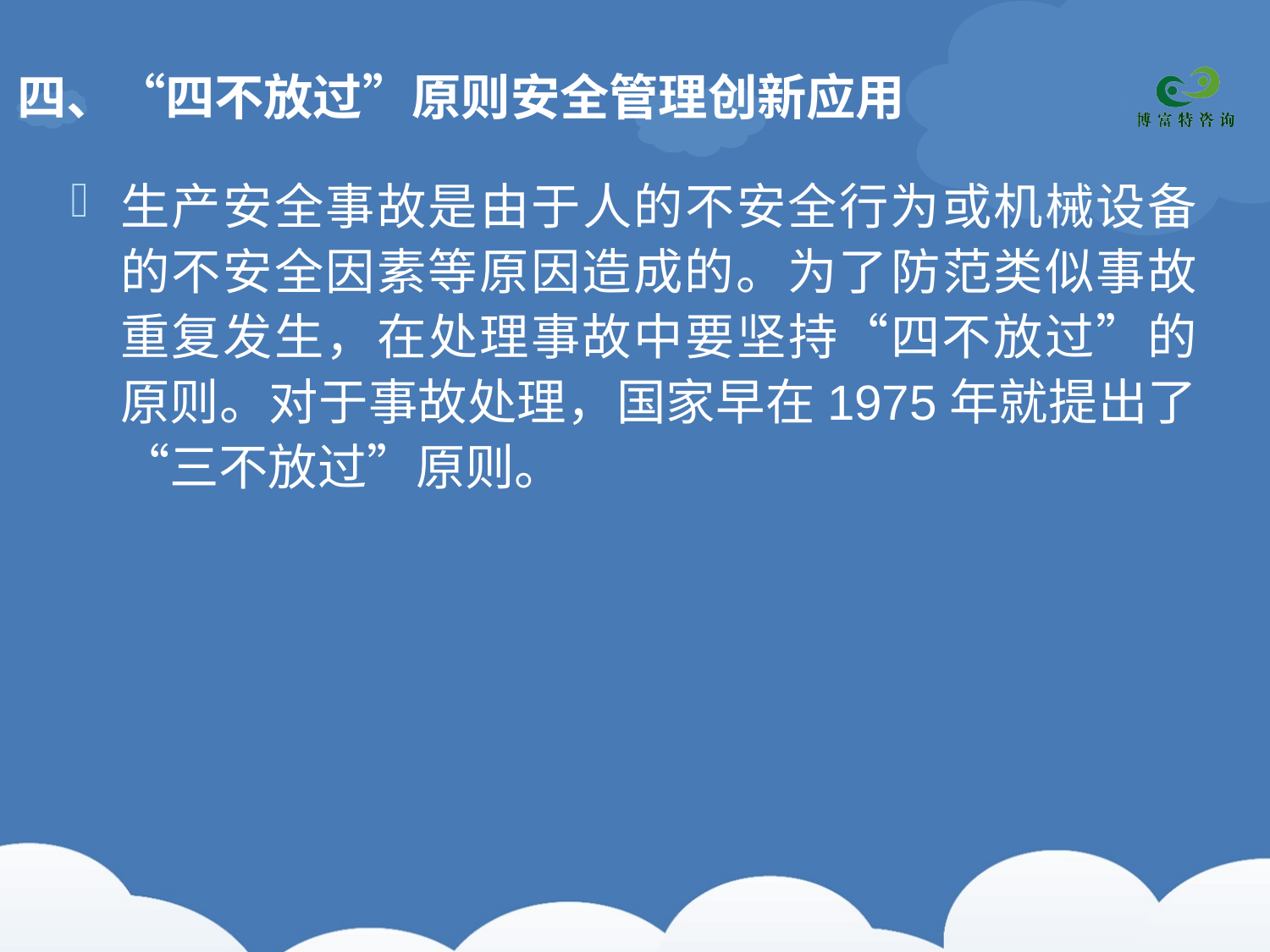

# 四、“四不放过”原则安全管理创新应用
生产安全事故是由于人的不安全行为或机械设备的不安全因素等原因造成的。为了防范类似事故重复发生，在处理事故中要坚持“四不放过”的原则。对于事故处理，国家早在1975年就提出了“三不放过”原则。